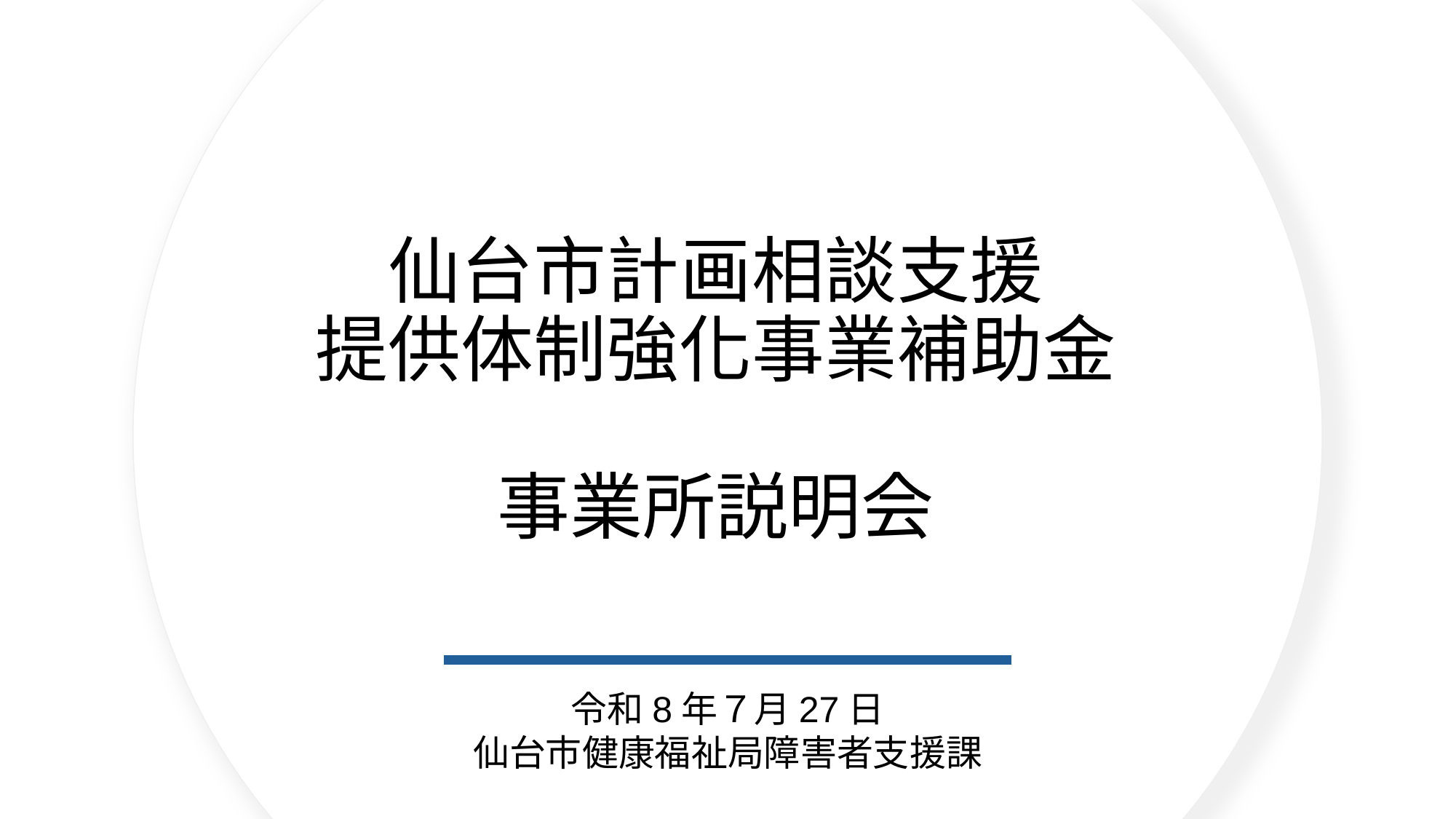

# 仙台市計画相談支援 提供体制強化事業補助金 事業所説明会

令和8年７月27日
仙台市健康福祉局障害者支援課